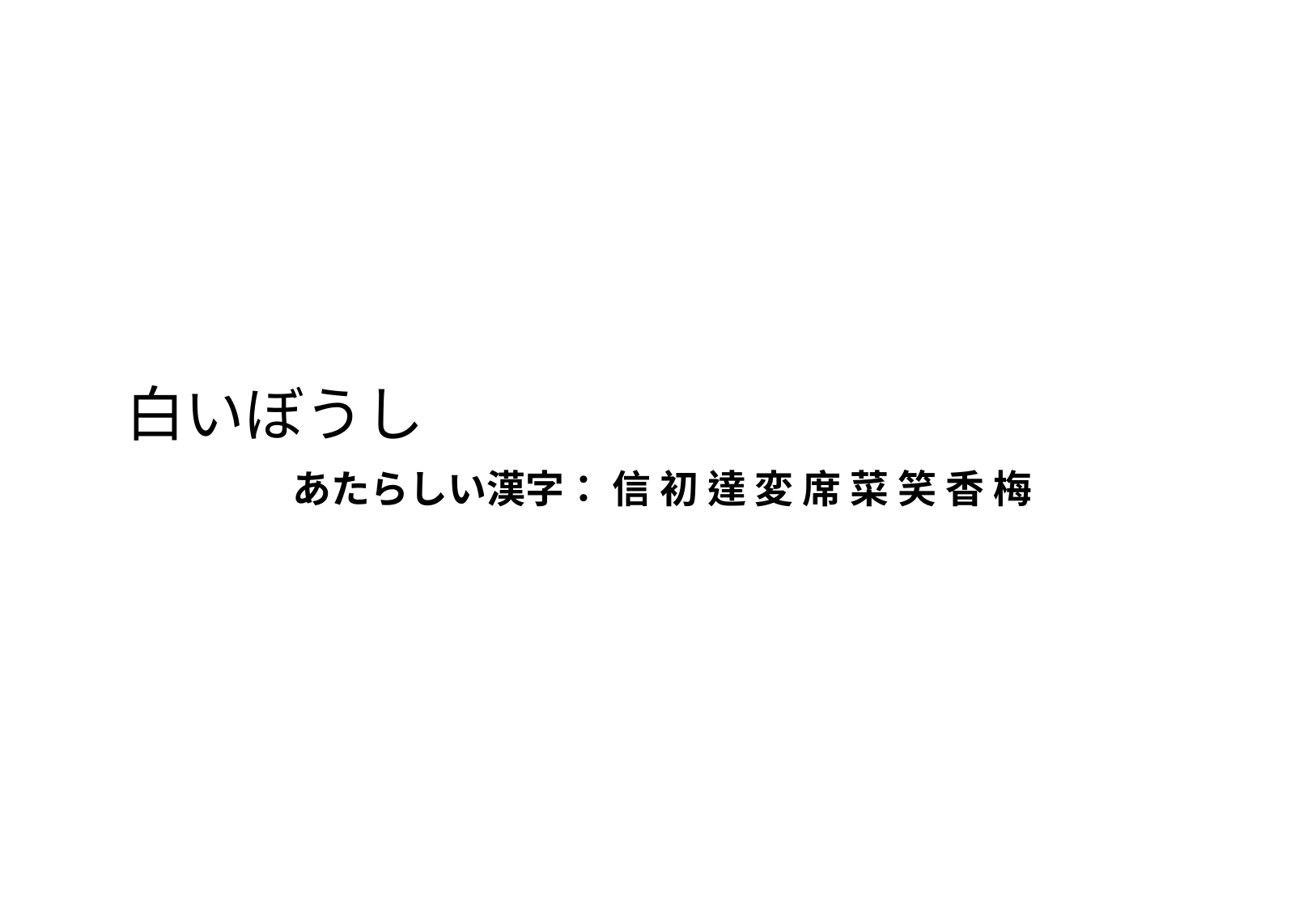

# 白いぼうし
あたらしい漢字： 信 初 達 変 席 菜 笑 香 梅